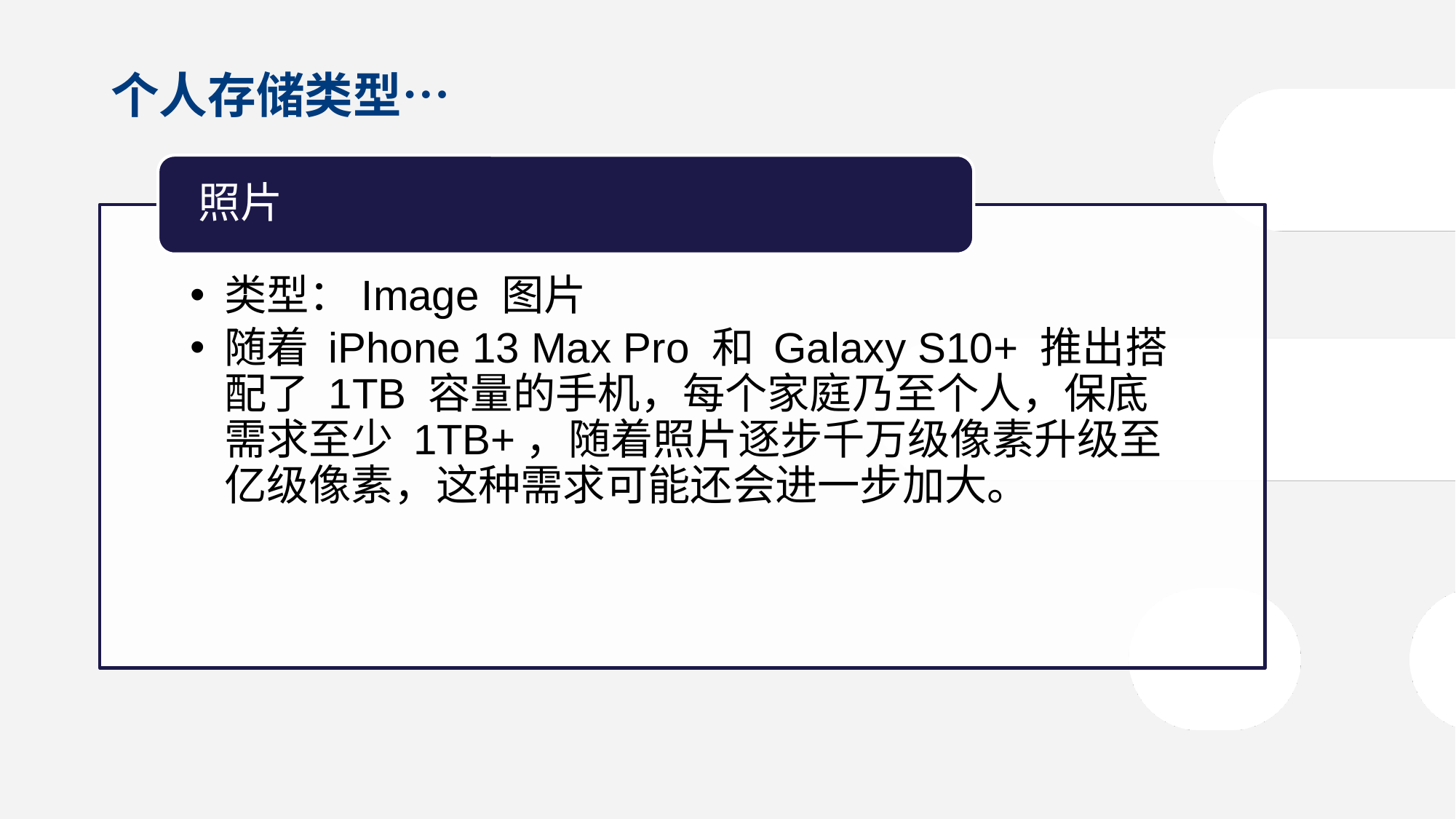

# 个人存储类型…
类型：Image 图片
随着 iPhone 13 Max Pro 和 Galaxy S10+ 推出搭配了 1TB 容量的手机，每个家庭乃至个人，保底需求至少 1TB+，随着照片逐步千万级像素升级至亿级像素，这种需求可能还会进一步加大。
照片